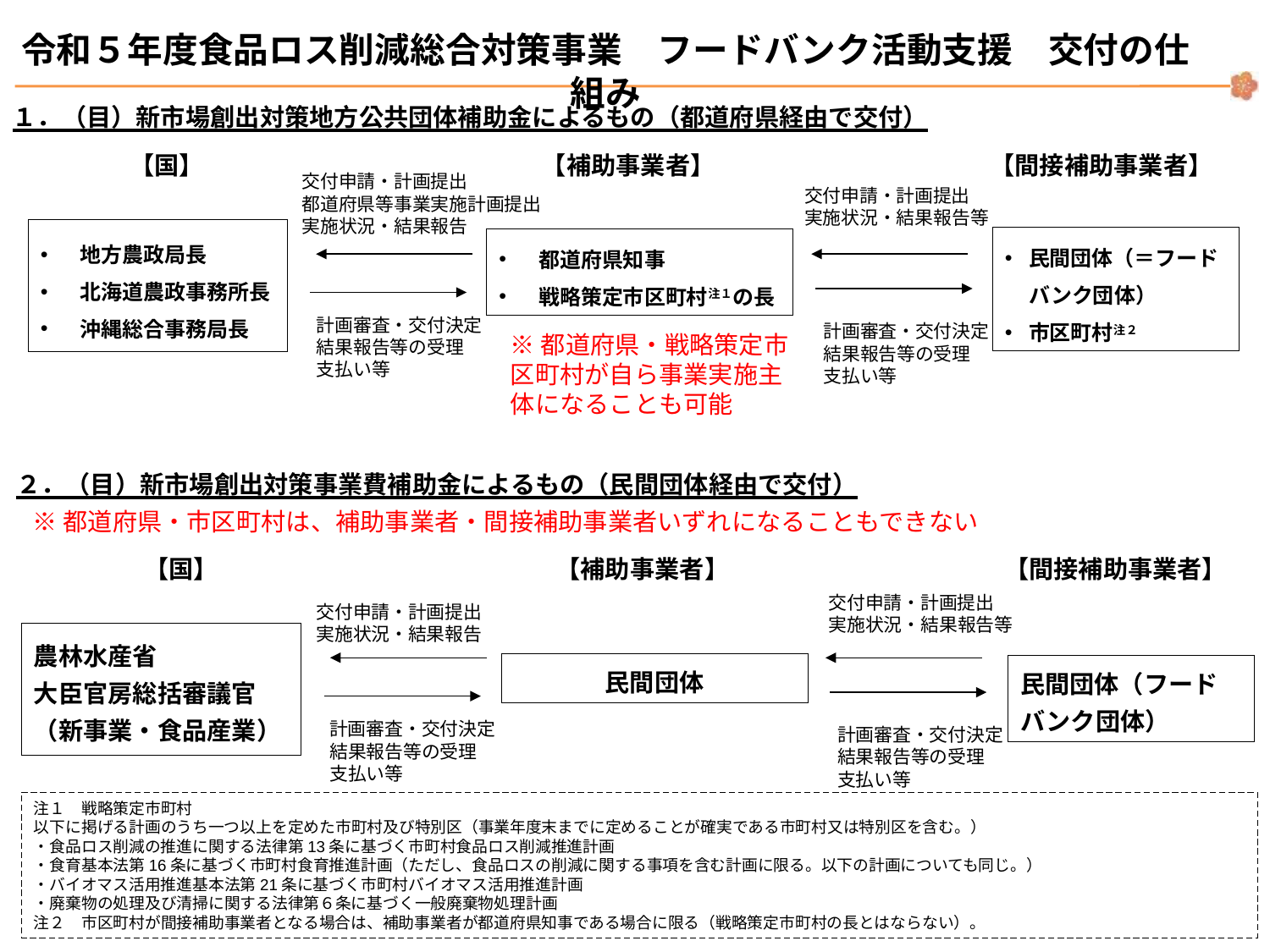

令和５年度食品ロス削減総合対策事業　フードバンク活動支援　交付の仕組み
１．（目）新市場創出対策地方公共団体補助金によるもの（都道府県経由で交付）
【国】
【補助事業者】
【間接補助事業者】
交付申請・計画提出
都道府県等事業実施計画提出
実施状況・結果報告
交付申請・計画提出
実施状況・結果報告等
地方農政局長
北海道農政事務所長
沖縄総合事務局長
民間団体（＝フードバンク団体）
市区町村注２
都道府県知事
戦略策定市区町村注１の長
計画審査・交付決定
結果報告等の受理
支払い等
計画審査・交付決定
結果報告等の受理
支払い等
※都道府県・戦略策定市区町村が自ら事業実施主体になることも可能
２．（目）新市場創出対策事業費補助金によるもの（民間団体経由で交付）
※都道府県・市区町村は、補助事業者・間接補助事業者いずれになることもできない
【国】
【補助事業者】
【間接補助事業者】
交付申請・計画提出
実施状況・結果報告等
交付申請・計画提出
実施状況・結果報告
農林水産省
大臣官房総括審議官（新事業・食品産業）
民間団体
民間団体（フードバンク団体）
計画審査・交付決定
結果報告等の受理
支払い等
計画審査・交付決定
結果報告等の受理
支払い等
注１　戦略策定市町村
以下に掲げる計画のうち一つ以上を定めた市町村及び特別区（事業年度末までに定めることが確実である市町村又は特別区を含む。）
・食品ロス削減の推進に関する法律第13条に基づく市町村食品ロス削減推進計画
・食育基本法第16条に基づく市町村食育推進計画（ただし、食品ロスの削減に関する事項を含む計画に限る。以下の計画についても同じ。）
・バイオマス活用推進基本法第21条に基づく市町村バイオマス活用推進計画
・廃棄物の処理及び清掃に関する法律第６条に基づく一般廃棄物処理計画
注２　市区町村が間接補助事業者となる場合は、補助事業者が都道府県知事である場合に限る（戦略策定市町村の長とはならない）。